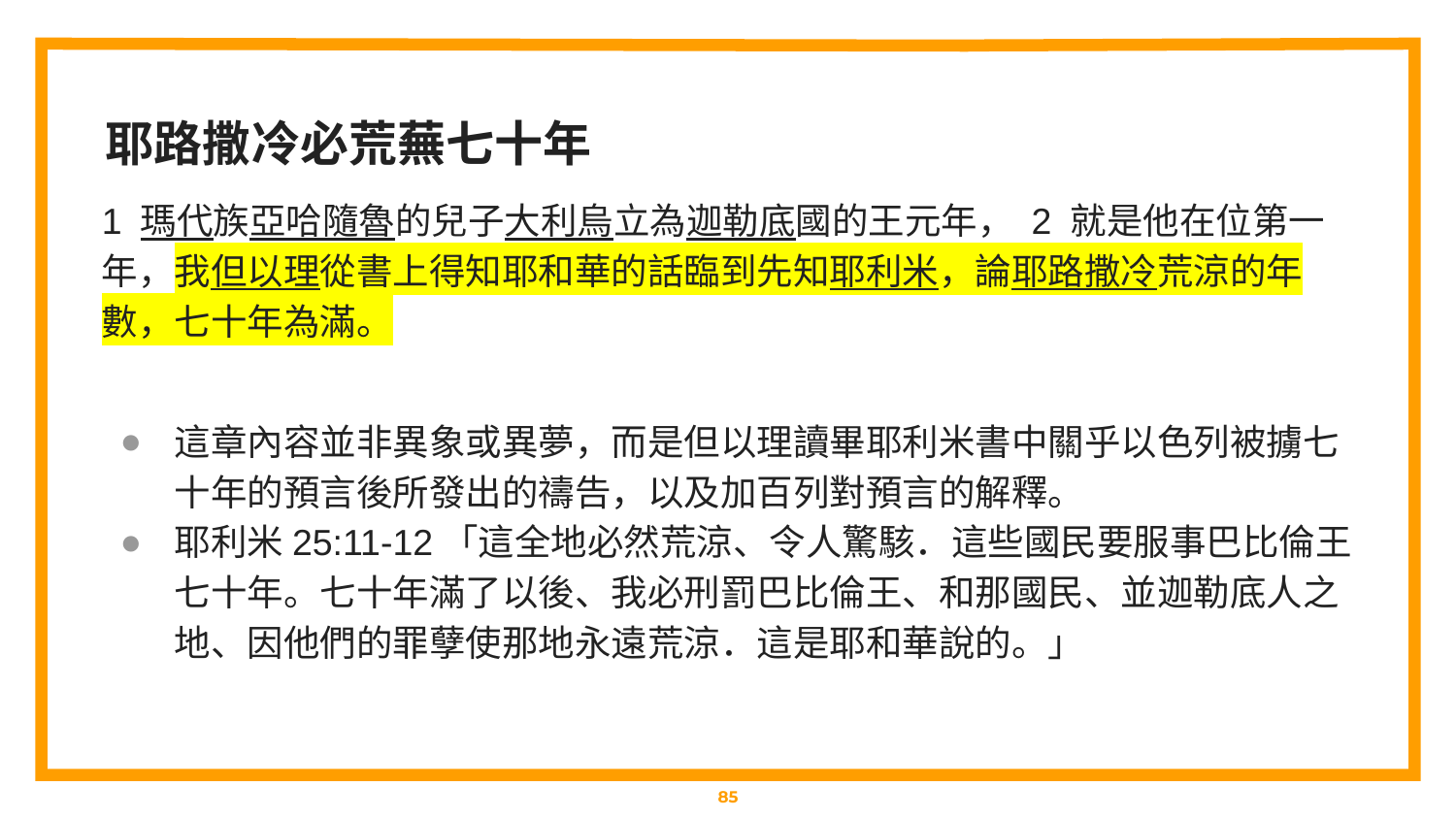

耶路撒冷必荒蕪七十年
1 瑪代族亞哈隨魯的兒子大利烏立為迦勒底國的王元年， 2 就是他在位第一年，我但以理從書上得知耶和華的話臨到先知耶利米，論耶路撒冷荒涼的年數，七十年為滿。

這章內容並非異象或異夢，而是但以理讀畢耶利米書中關乎以色列被擄七十年的預言後所發出的禱告，以及加百列對預言的解釋。
耶利米25:11-12「這全地必然荒涼、令人驚駭．這些國民要服事巴比倫王七十年。七十年滿了以後、我必刑罰巴比倫王、和那國民、並迦勒底人之地、因他們的罪孽使那地永遠荒涼．這是耶和華說的。」

85